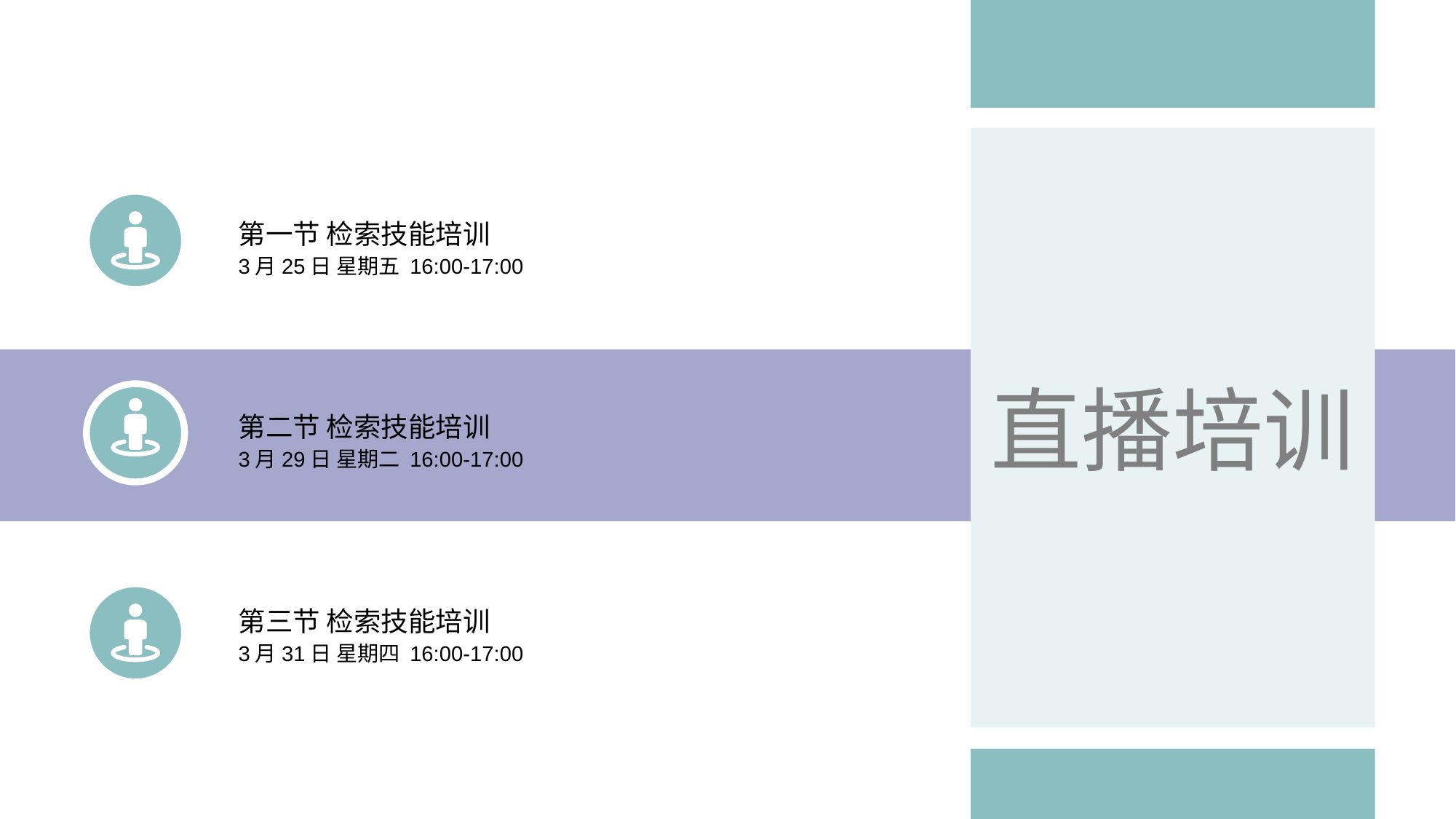

直播培训

第一节 检索技能培训
3月25日 星期五 16:00-17:00

第二节 检索技能培训
3月29日 星期二 16:00-17:00

第三节 检索技能培训
3月31日 星期四 16:00-17:00